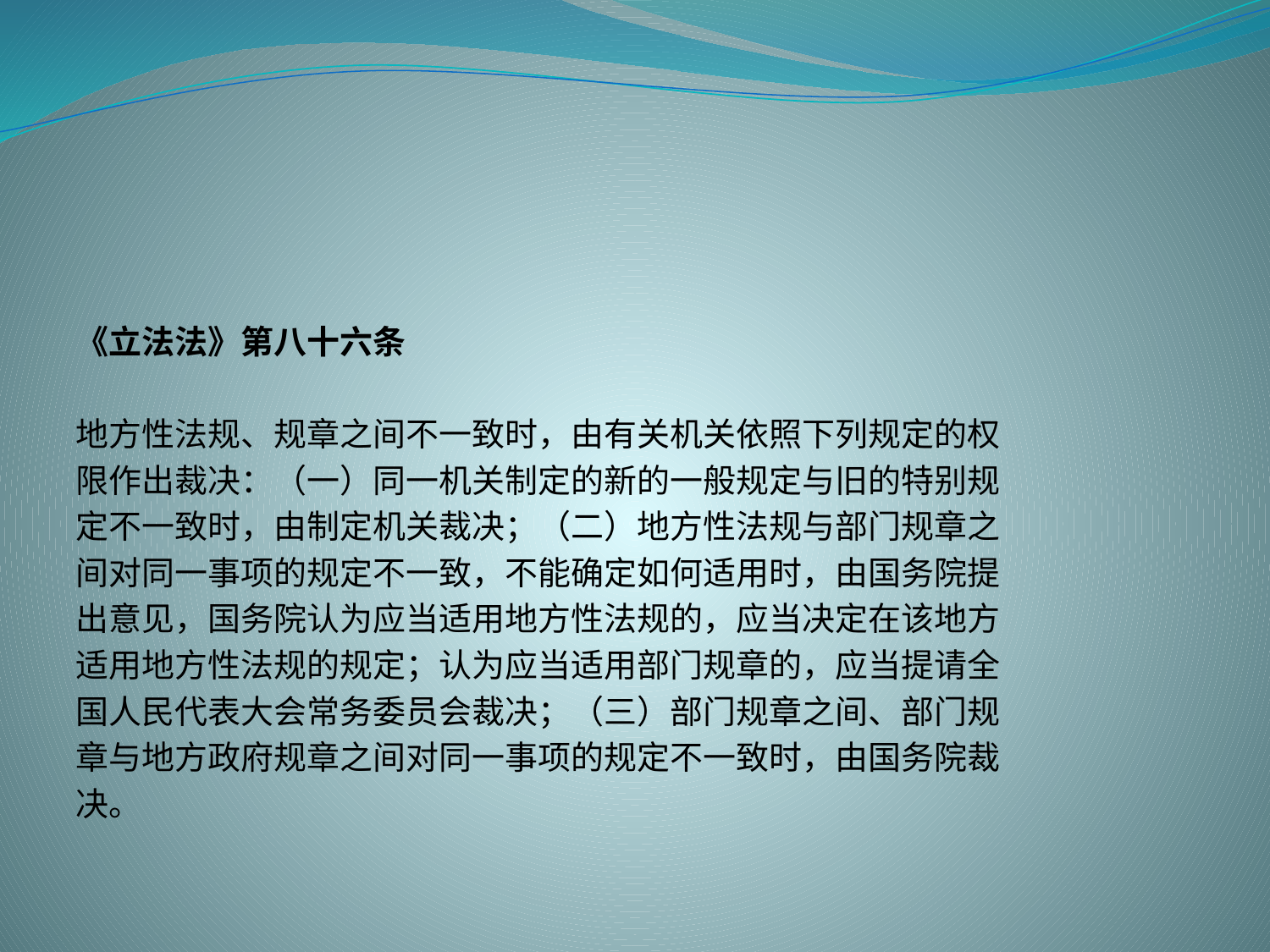

#

《立法法》第八十六条

地方性法规、规章之间不一致时，由有关机关依照下列规定的权
限作出裁决：（一）同一机关制定的新的一般规定与旧的特别规
定不一致时，由制定机关裁决；（二）地方性法规与部门规章之
间对同一事项的规定不一致，不能确定如何适用时，由国务院提
出意见，国务院认为应当适用地方性法规的，应当决定在该地方
适用地方性法规的规定；认为应当适用部门规章的，应当提请全
国人民代表大会常务委员会裁决；（三）部门规章之间、部门规
章与地方政府规章之间对同一事项的规定不一致时，由国务院裁
决。